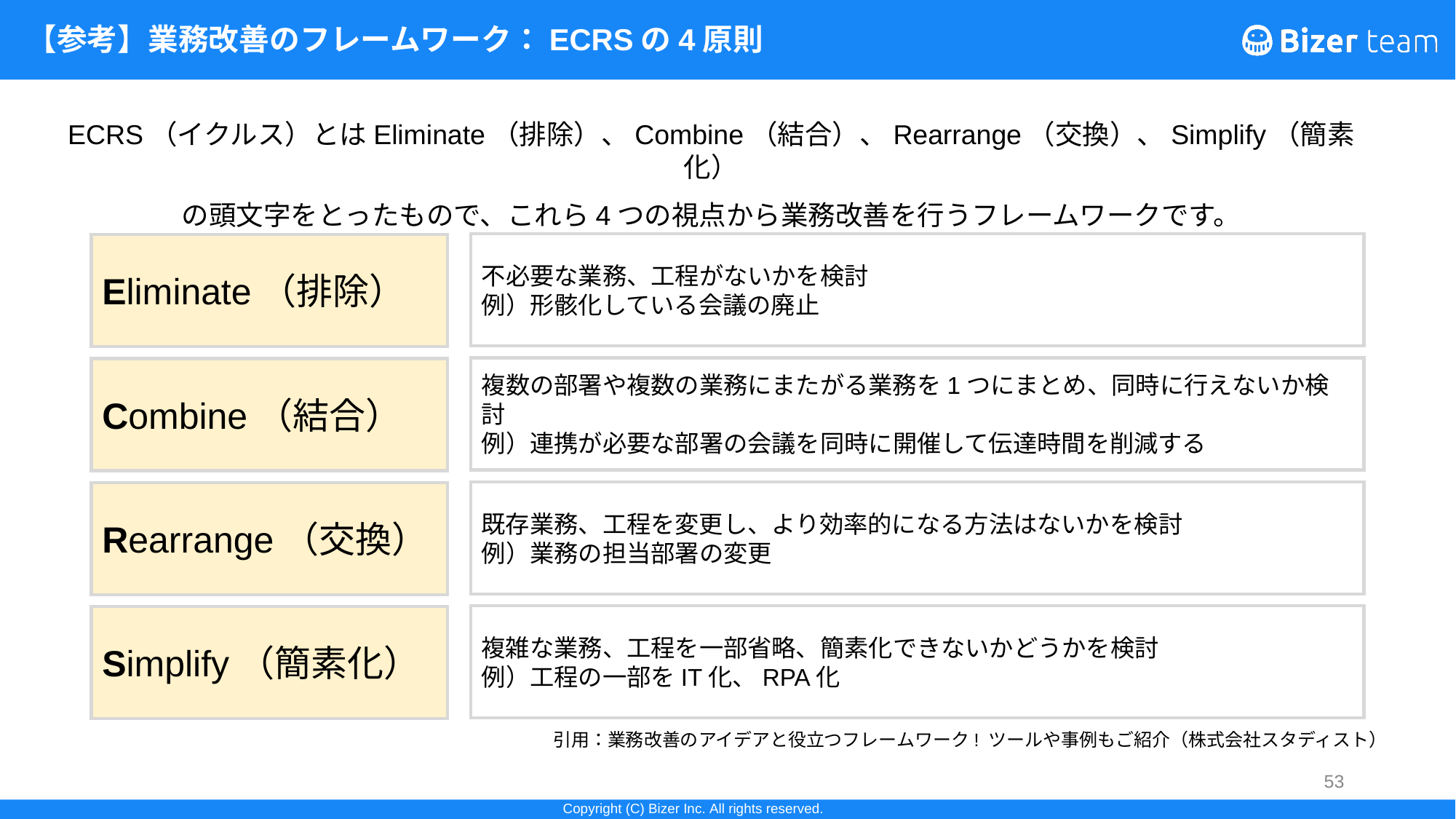

# 【参考】業務改善のフレームワーク：ECRSの4原則
ECRS（イクルス）とはEliminate（排除）、Combine（結合）、Rearrange（交換）、Simplify（簡素化）
の頭文字をとったもので、これら4つの視点から業務改善を行うフレームワークです。
不必要な業務、工程がないかを検討
例）形骸化している会議の廃止
Eliminate（排除）
複数の部署や複数の業務にまたがる業務を1つにまとめ、同時に行えないか検討
例）連携が必要な部署の会議を同時に開催して伝達時間を削減する
Combine（結合）
既存業務、工程を変更し、より効率的になる方法はないかを検討
例）業務の担当部署の変更
Rearrange（交換）
複雑な業務、工程を一部省略、簡素化できないかどうかを検討
例）工程の一部をIT化、RPA化
Simplify（簡素化）
引用：業務改善のアイデアと役立つフレームワーク! ツールや事例もご紹介（株式会社スタディスト）
53
53